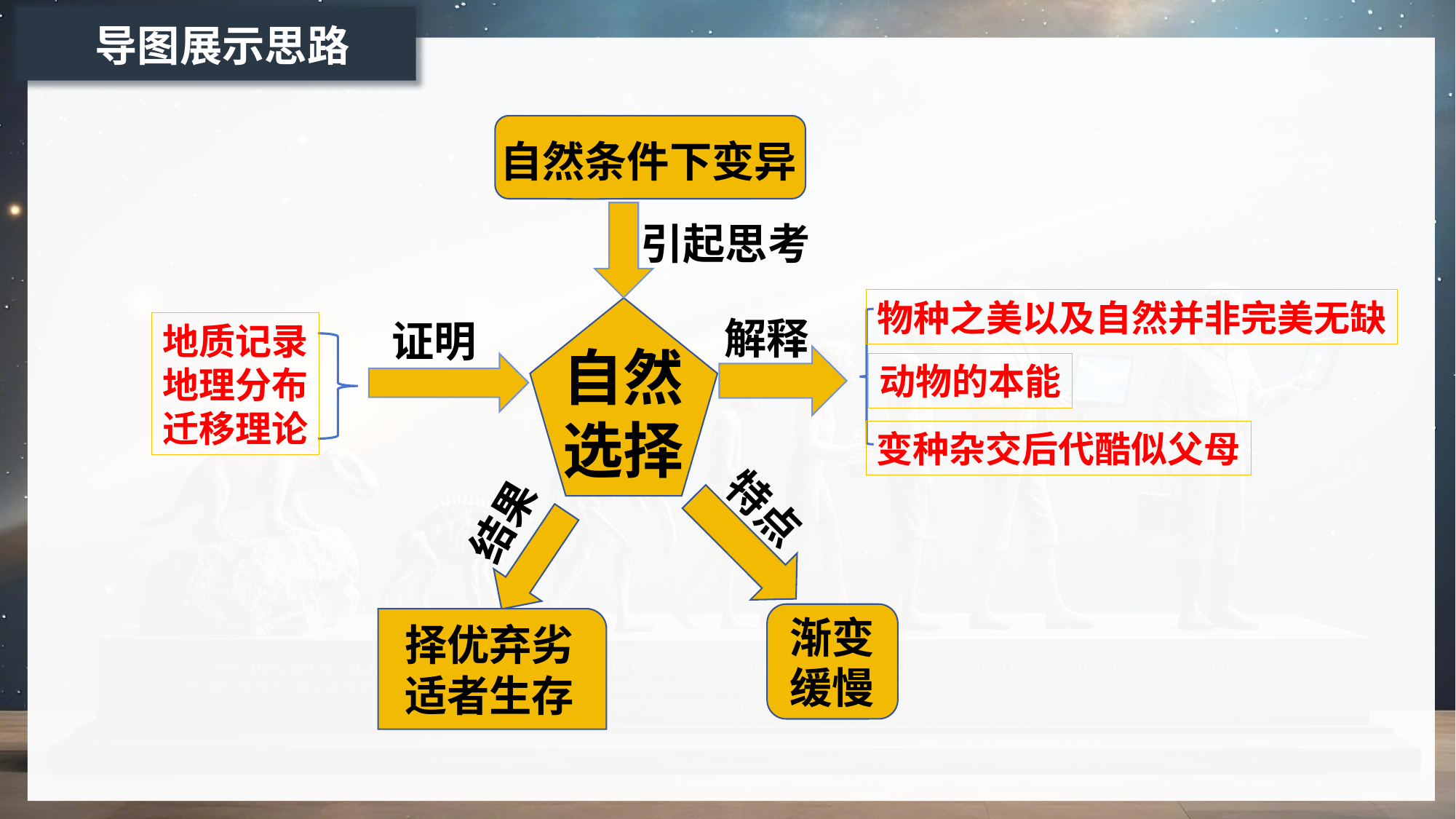

导图展示思路

自然条件下变异

引起思考
物种之美以及自然并非完美无缺

解释

证明
地质记录
地理分布
迁移理论

自然
选择

动物的本能
变种杂交后代酷似父母
特点
结果

渐变缓慢
择优弃劣
适者生存